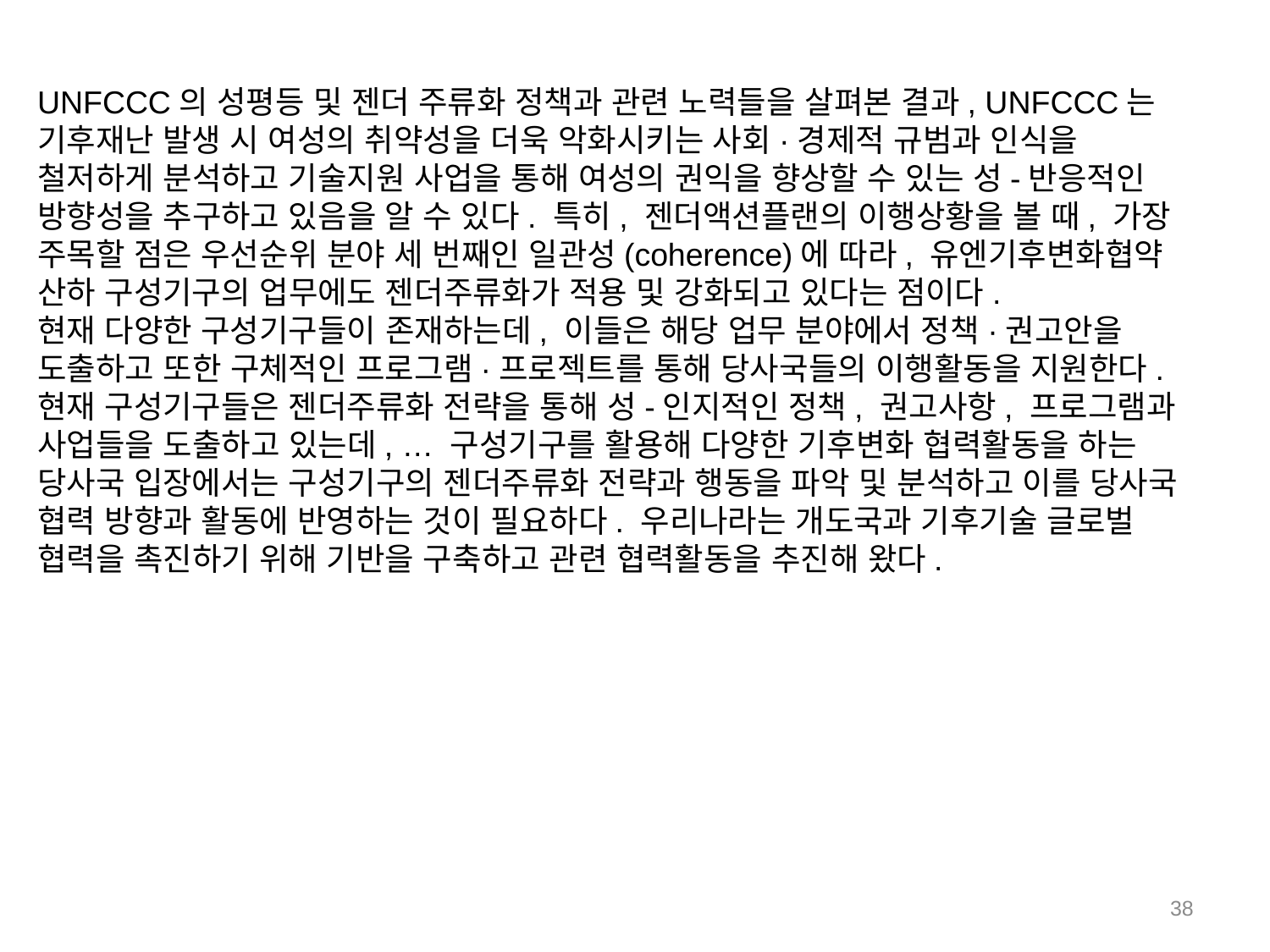

UNFCCC의 성평등 및 젠더 주류화 정책과 관련 노력들을 살펴본 결과, UNFCCC는 기후재난 발생 시 여성의 취약성을 더욱 악화시키는 사회·경제적 규범과 인식을 철저하게 분석하고 기술지원 사업을 통해 여성의 권익을 향상할 수 있는 성-반응적인 방향성을 추구하고 있음을 알 수 있다. 특히, 젠더액션플랜의 이행상황을 볼 때, 가장 주목할 점은 우선순위 분야 세 번째인 일관성(coherence)에 따라, 유엔기후변화협약 산하 구성기구의 업무에도 젠더주류화가 적용 및 강화되고 있다는 점이다.
현재 다양한 구성기구들이 존재하는데, 이들은 해당 업무 분야에서 정책·권고안을 도출하고 또한 구체적인 프로그램·프로젝트를 통해 당사국들의 이행활동을 지원한다.
현재 구성기구들은 젠더주류화 전략을 통해 성-인지적인 정책, 권고사항, 프로그램과 사업들을 도출하고 있는데, … 구성기구를 활용해 다양한 기후변화 협력활동을 하는 당사국 입장에서는 구성기구의 젠더주류화 전략과 행동을 파악 및 분석하고 이를 당사국 협력 방향과 활동에 반영하는 것이 필요하다. 우리나라는 개도국과 기후기술 글로벌 협력을 촉진하기 위해 기반을 구축하고 관련 협력활동을 추진해 왔다.
38